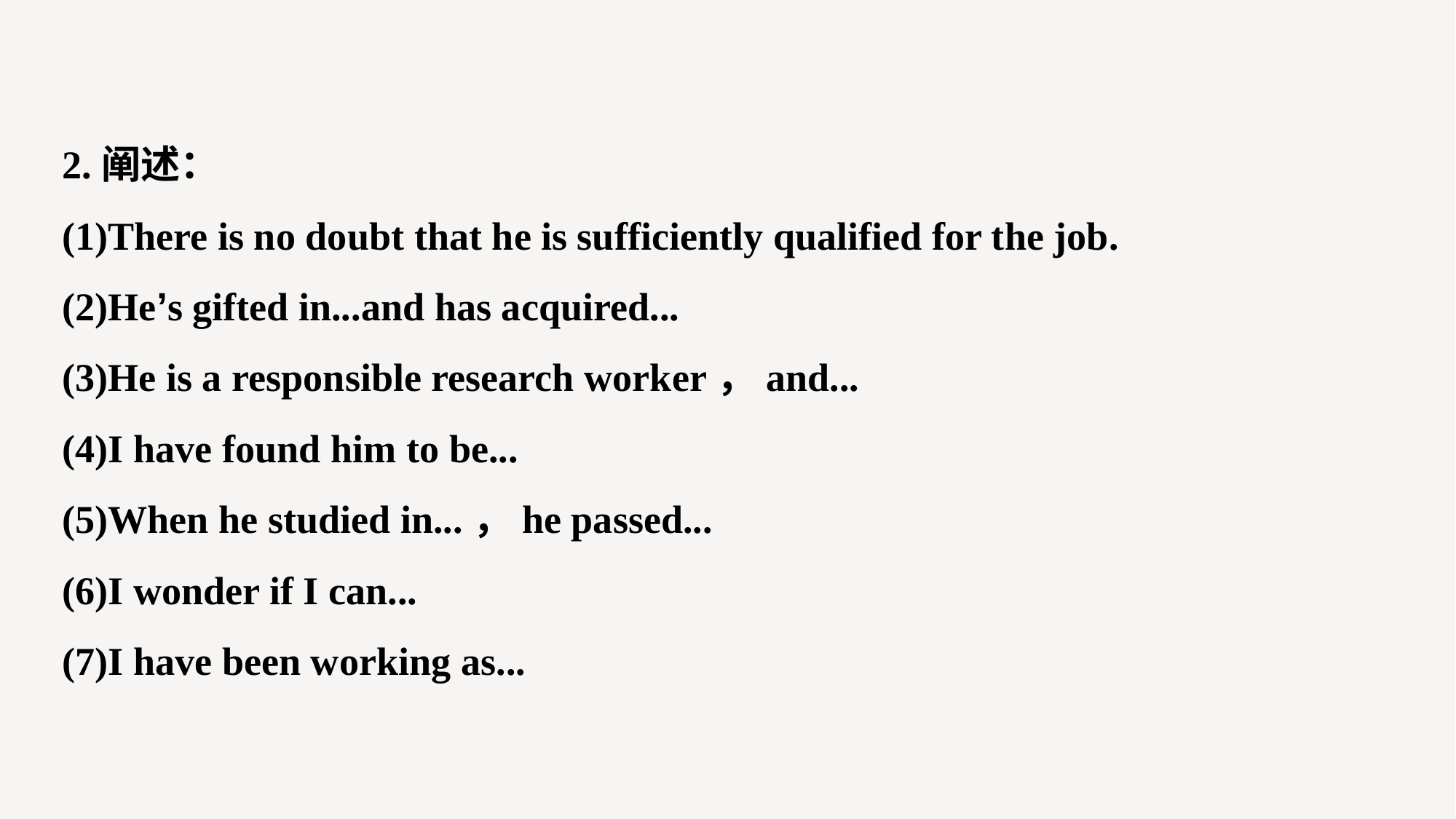

2.阐述：
(1)There is no doubt that he is sufficiently qualified for the job.
(2)He’s gifted in...and has acquired...
(3)He is a responsible research worker，and...
(4)I have found him to be...
(5)When he studied in...，he passed...
(6)I wonder if I can...
(7)I have been working as...